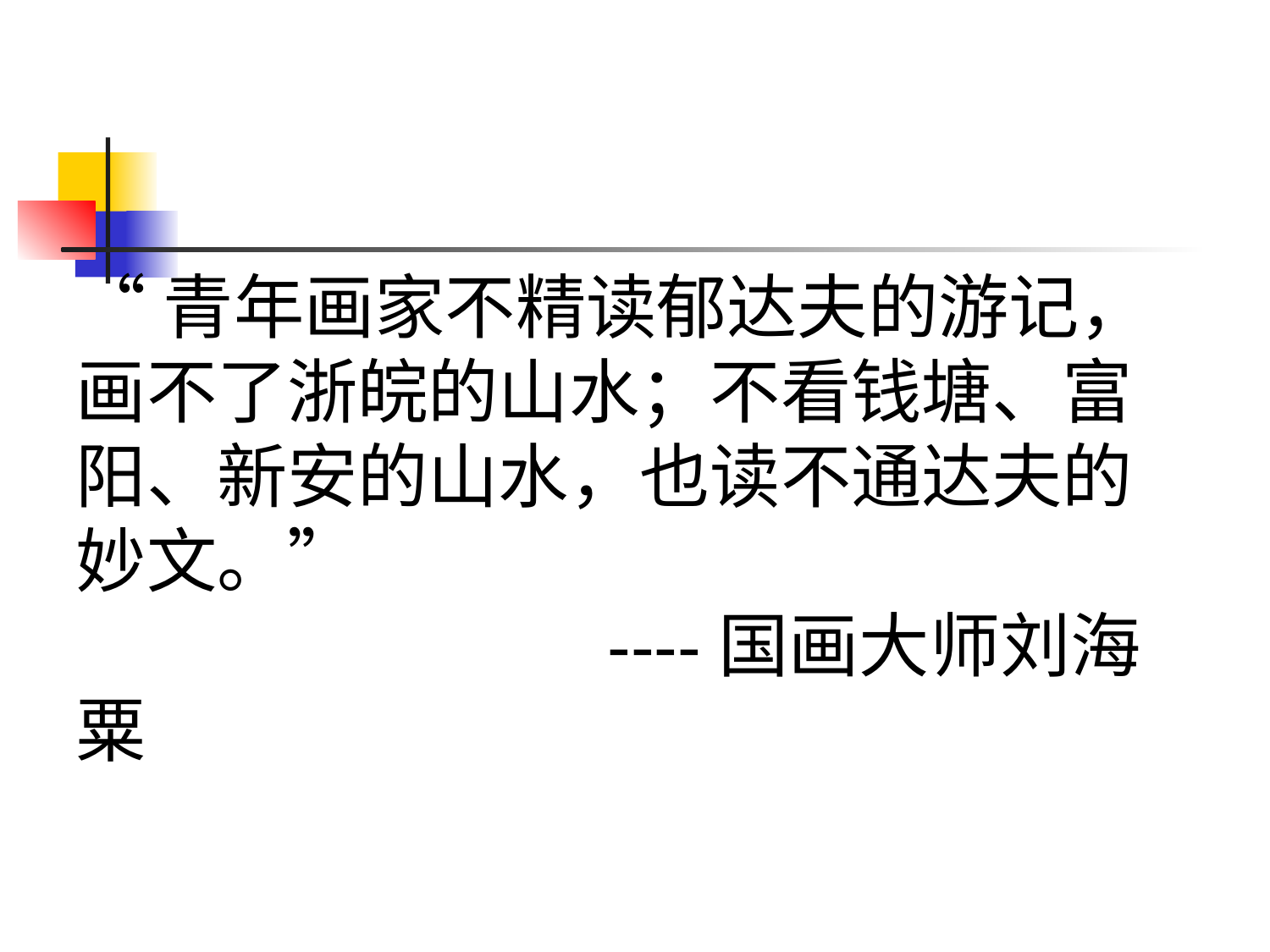

#
“青年画家不精读郁达夫的游记，画不了浙皖的山水；不看钱塘、富阳、新安的山水，也读不通达夫的妙文。”
                           ----国画大师刘海粟